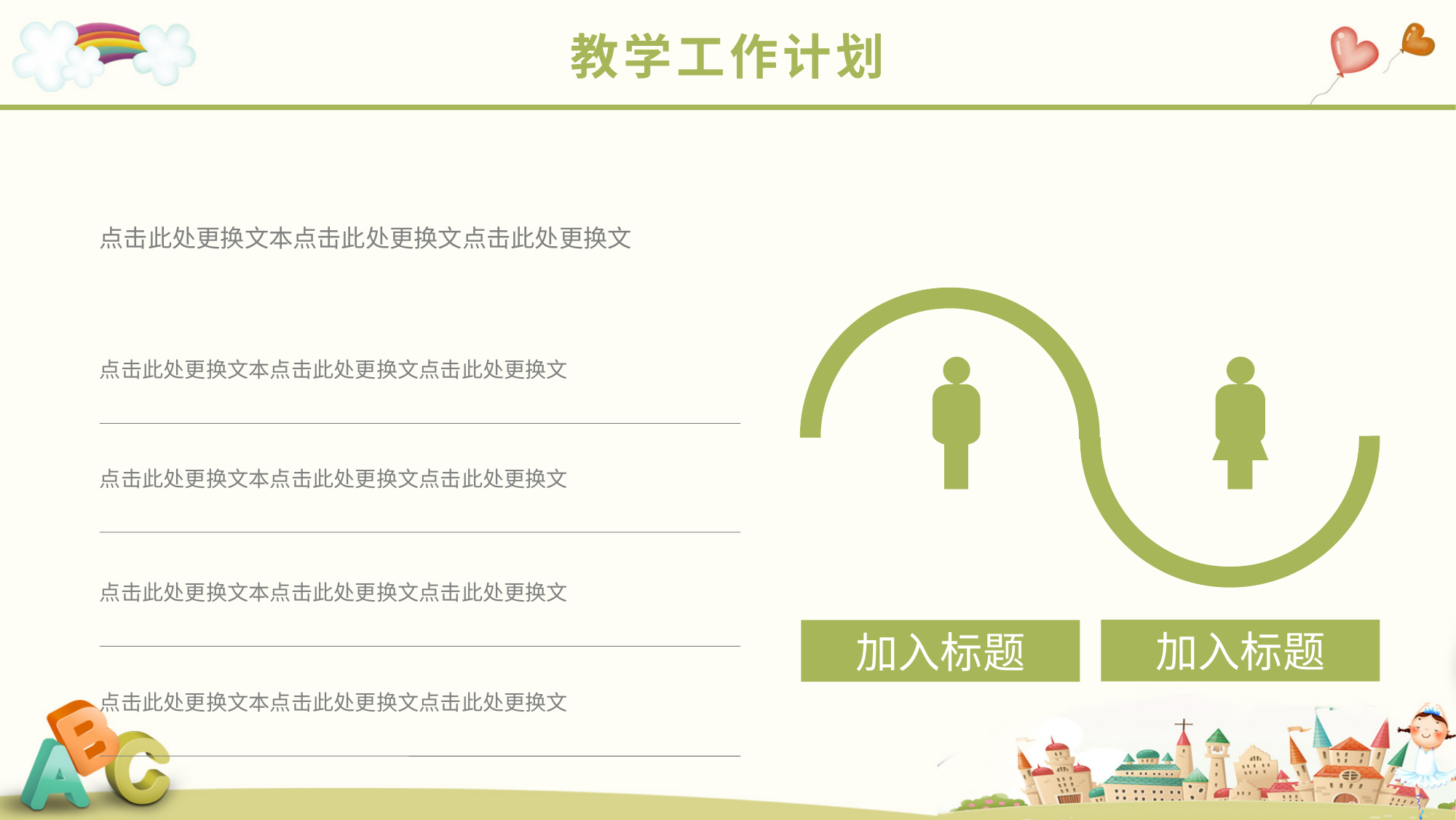

教学工作计划

点击此处更换文本点击此处更换文点击此处更换文
点击此处更换文本点击此处更换文点击此处更换文

点击此处更换文本点击此处更换文点击此处更换文

点击此处更换文本点击此处更换文点击此处更换文

点击此处更换文本点击此处更换文点击此处更换文

加入标题
加入标题